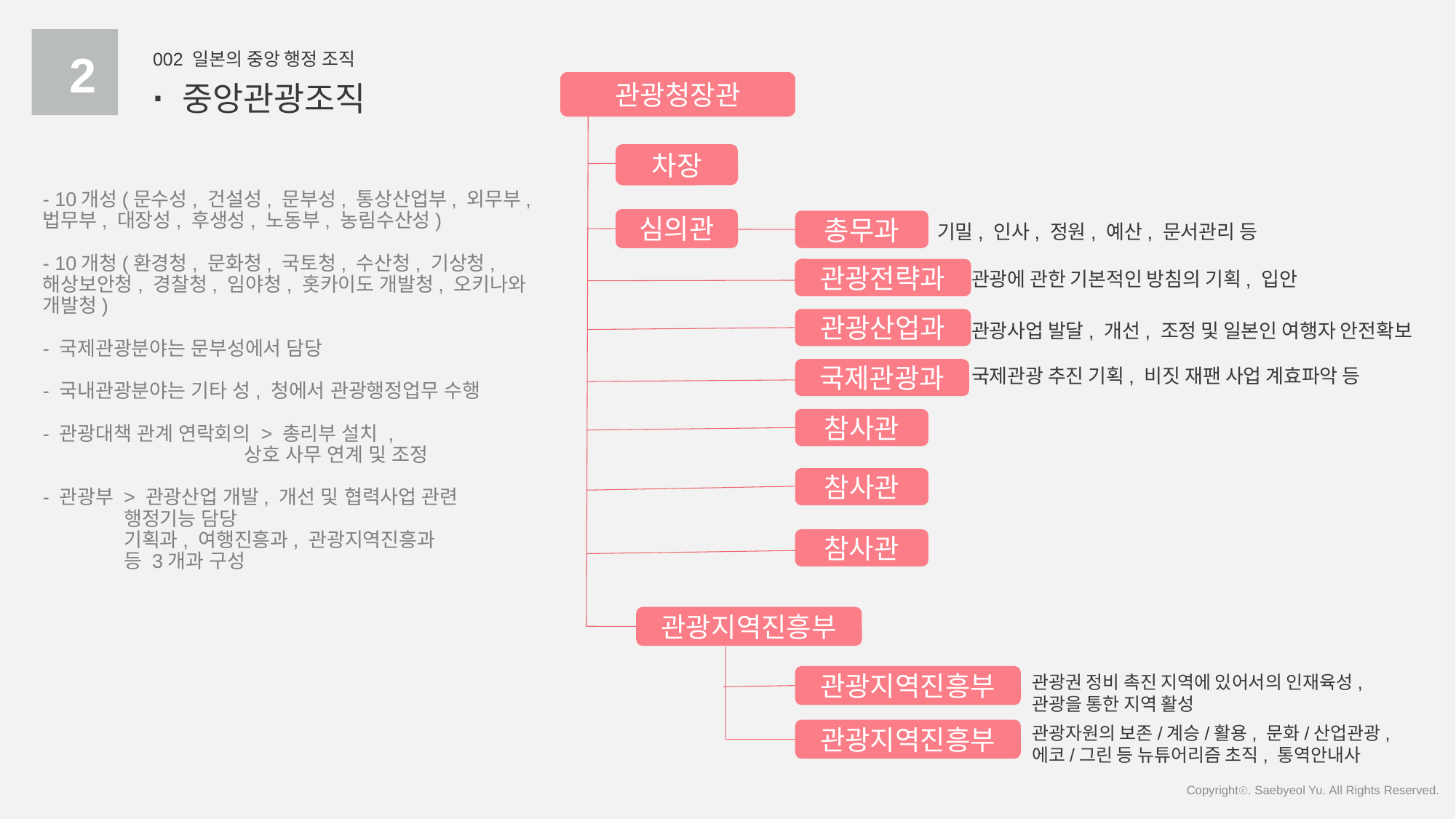

2
002 일본의 중앙 행정 조직
· 중앙관광조직
관광청장관
관광청장관
차장
차장
- 10개성(문수성, 건설성, 문부성, 통상산업부, 외무부, 법무부, 대장성, 후생성, 노동부, 농림수산성)

- 10개청(환경청, 문화청, 국토청, 수산청, 기상청, 해상보안청, 경찰청, 임야청, 홋카이도 개발청, 오키나와 개발청)

- 국제관광분야는 문부성에서 담당

- 국내관광분야는 기타 성, 청에서 관광행정업무 수행

- 관광대책 관계 연락회의 > 총리부 설치 ,
                                    상호 사무 연계 및 조정

- 관광부 > 관광산업 개발, 개선 및 협력사업 관련
              행정기능 담당
              기획과, 여행진흥과, 관광지역진흥과
              등 3개과 구성

심의관
심의관
총무과
총무과
기밀, 인사, 정원, 예산, 문서관리 등
관광전략과
관광전략과
관광에 관한 기본적인 방침의 기획, 입안
관광산업과
관광사업 발달, 개선, 조정 및 일본인 여행자 안전확보
국제관광 추진 기획, 비짓 재팬 사업 계효파악 등
국제관광과
참사관
참사관
참사관
관광지역진흥부

관광권 정비 촉진 지역에 있어서의 인재육성, 관광을 통한 지역 활성
관광지역진흥부
관광자원의 보존/계승/활용, 문화/산업관광,
에코/그린 등 뉴튜어리즘 초직, 통역안내사
관광지역진흥부